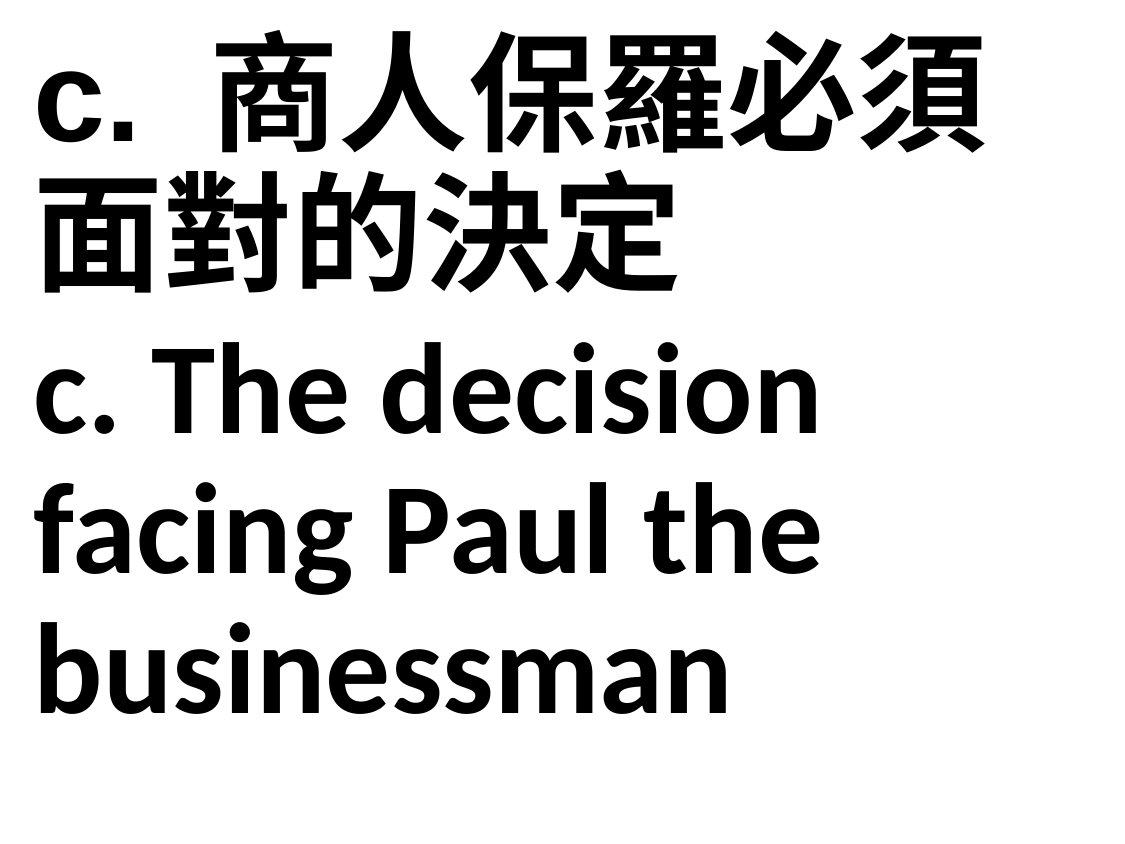

c. 商人保羅必須面對的決定
c. The decision facing Paul the businessman